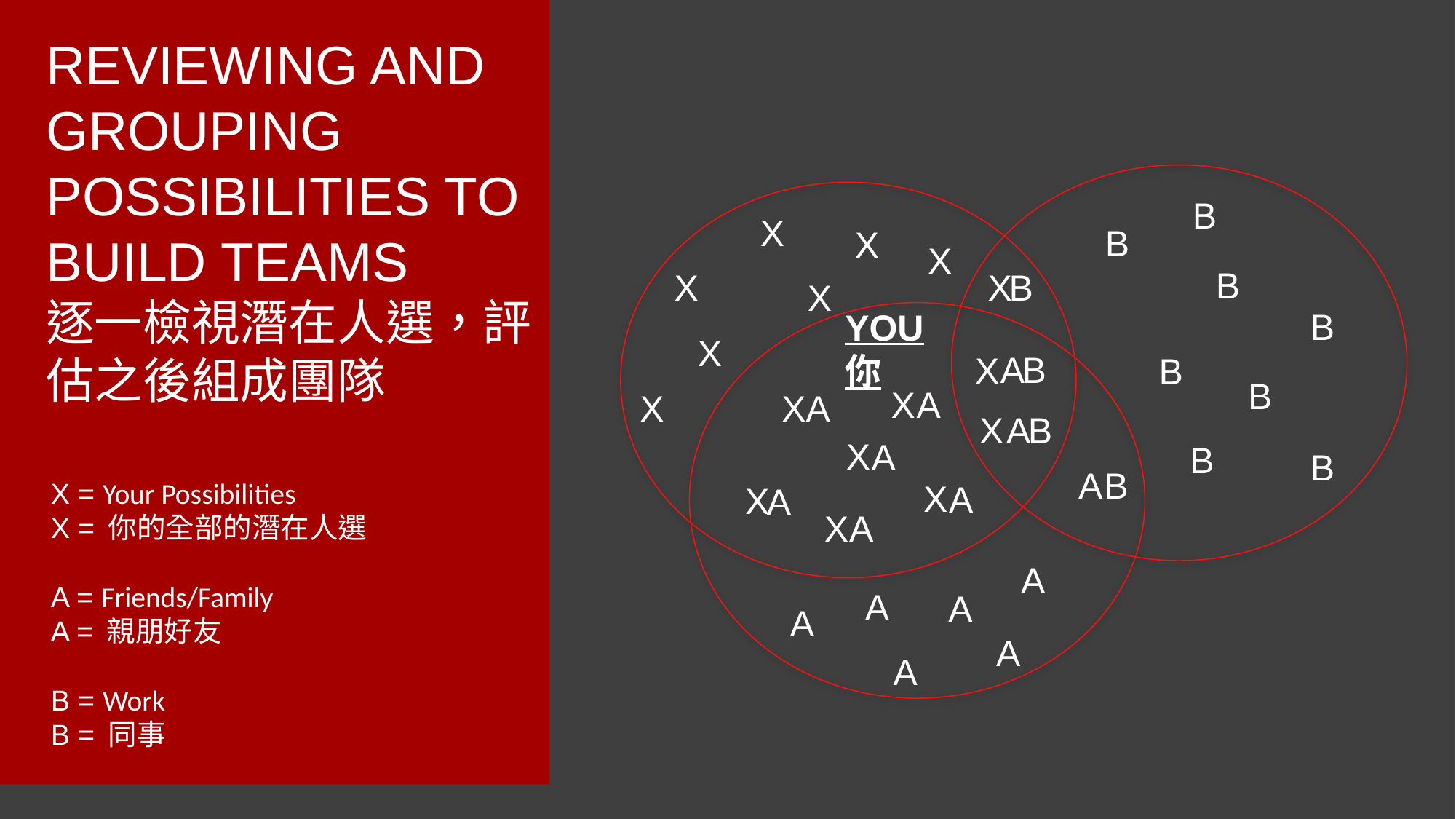

Reviewing and Grouping Possibilities to Build Teams
逐一檢視潛在人選，評估之後組成團隊

B
X
B
X
X
B
X
X
B
X
B
YOU
你

X
B
A
X
B
B
X
A
X
X
A
A
X
B
X
A
B
B
A
B
X
A
X = Your Possibilities
X = 你的全部的潛在人選

A = Friends/Family
A = 親朋好友

B = Work
B = 同事
X
A
X
A
A
A
A
A
A
A